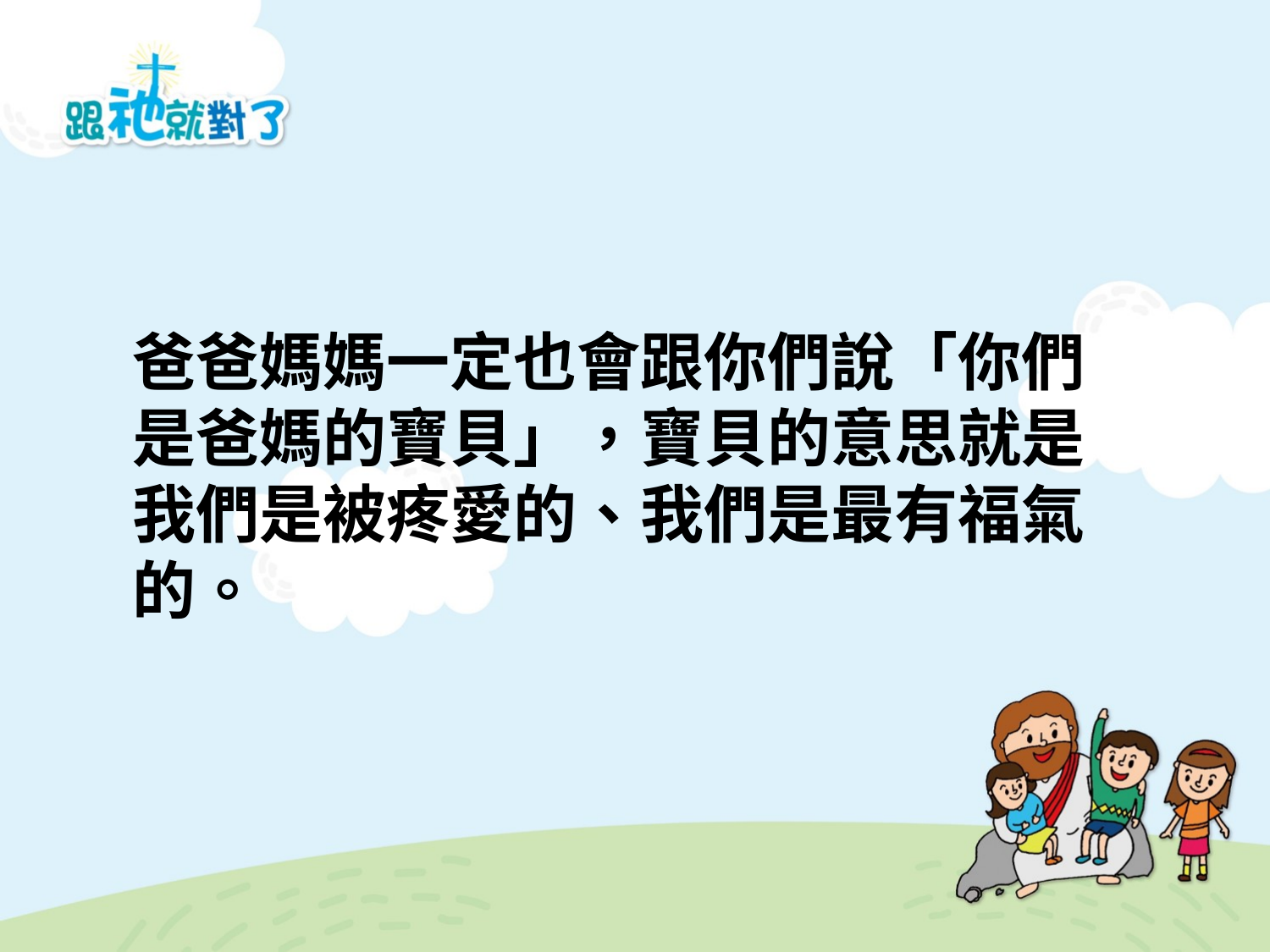

爸爸媽媽一定也會跟你們說「你們是爸媽的寶貝」，寶貝的意思就是我們是被疼愛的、我們是最有福氣的。